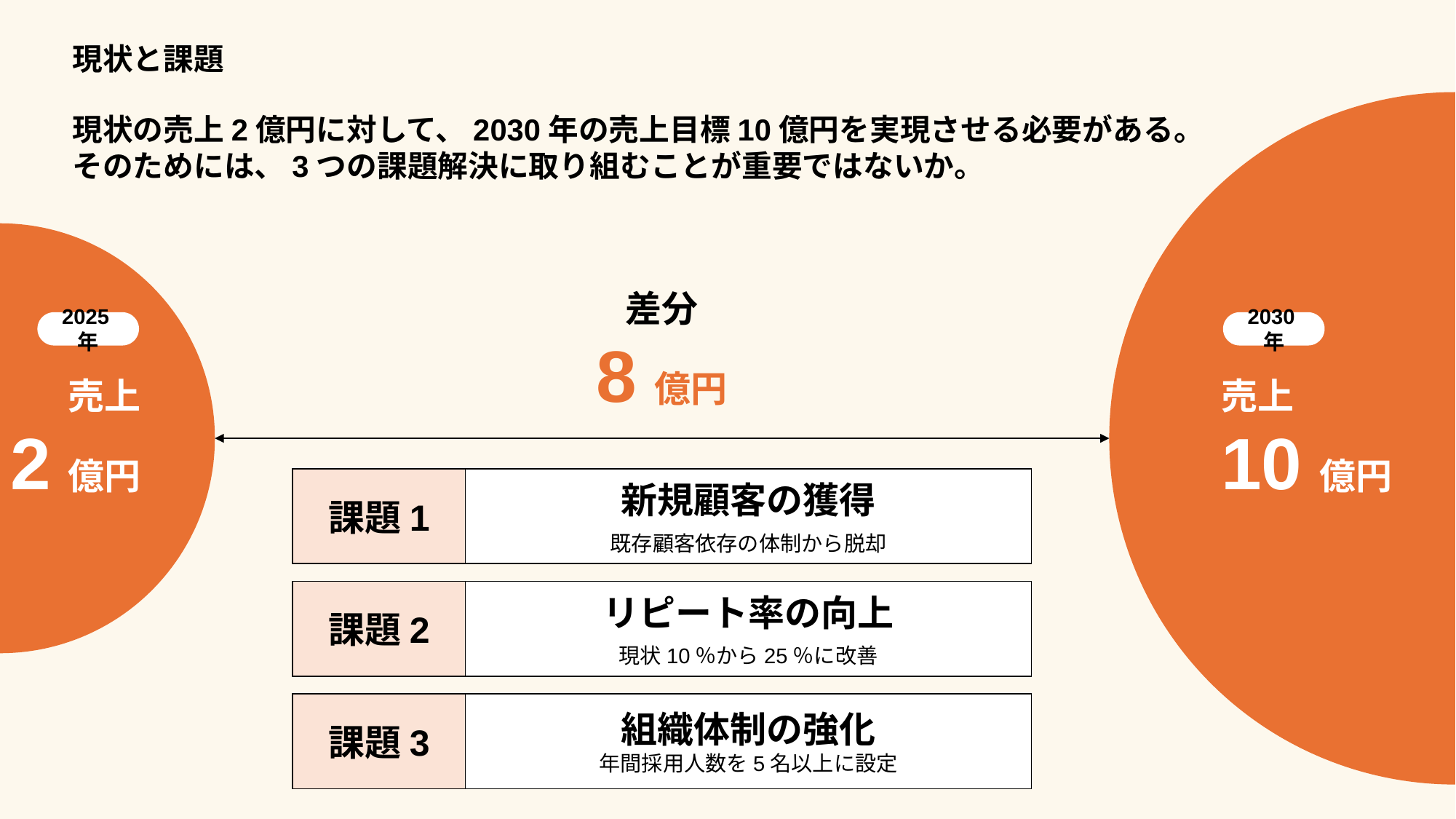

現状と課題
売上
10億円
現状の売上2億円に対して、2030年の売上目標10億円を実現させる必要がある。
そのためには、3つの課題解決に取り組むことが重要ではないか。
売上
2億円
差分
8億円
2025年
2030年
課題1
新規顧客の獲得
既存顧客依存の体制から脱却
課題2
リピート率の向上
現状10％から25％に改善
課題3
組織体制の強化
年間採用人数を5名以上に設定